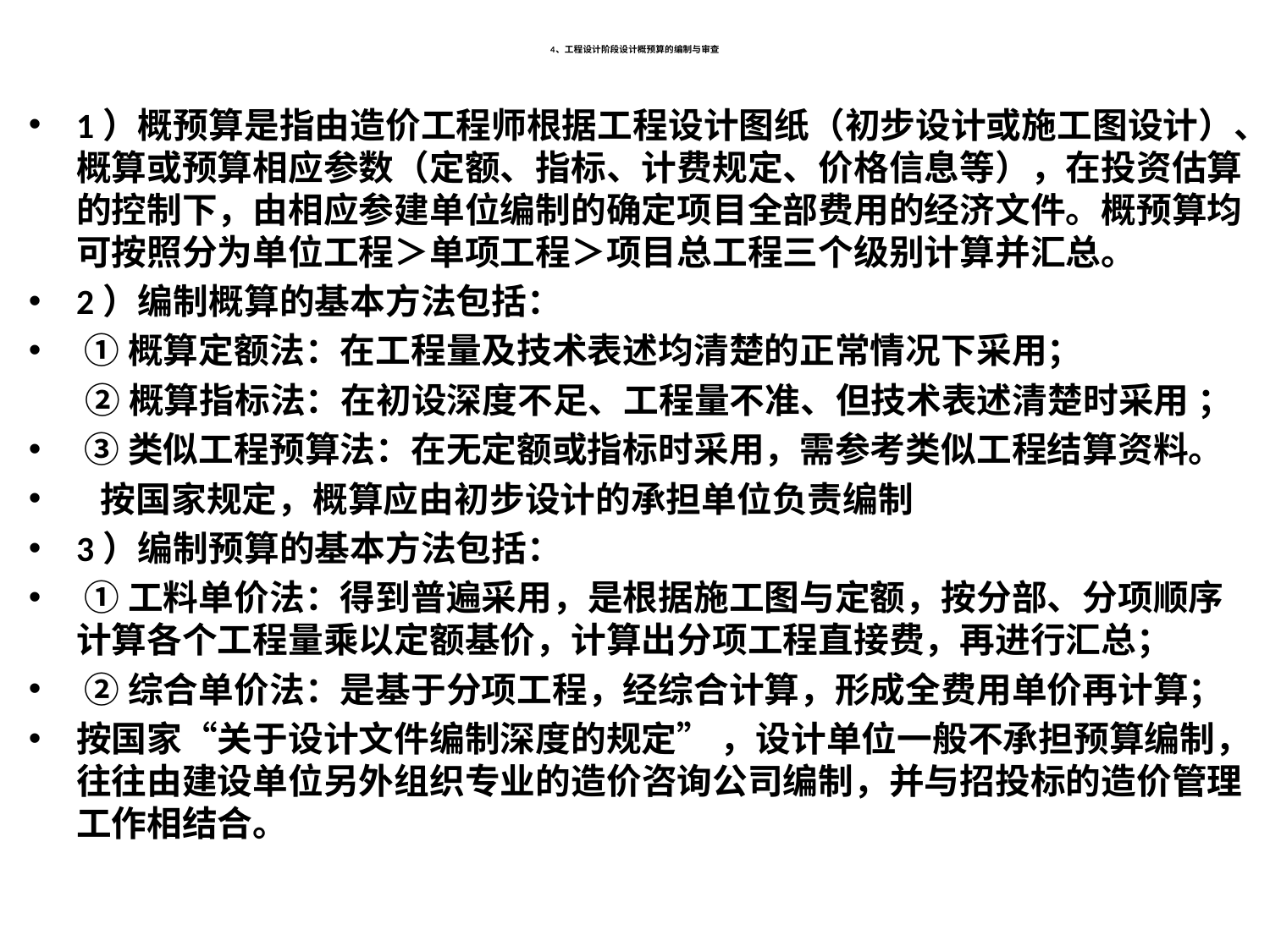

# 4、工程设计阶段设计概预算的编制与审查
1）概预算是指由造价工程师根据工程设计图纸（初步设计或施工图设计）、概算或预算相应参数（定额、指标、计费规定、价格信息等），在投资估算的控制下，由相应参建单位编制的确定项目全部费用的经济文件。概预算均可按照分为单位工程＞单项工程＞项目总工程三个级别计算并汇总。
2）编制概算的基本方法包括：
 ①概算定额法：在工程量及技术表述均清楚的正常情况下采用；
       ②概算指标法：在初设深度不足、工程量不准、但技术表述清楚时采用 ；
 ③类似工程预算法：在无定额或指标时采用，需参考类似工程结算资料。
  按国家规定，概算应由初步设计的承担单位负责编制
3）编制预算的基本方法包括：
 ①工料单价法：得到普遍采用，是根据施工图与定额，按分部、分项顺序计算各个工程量乘以定额基价，计算出分项工程直接费，再进行汇总；
 ②综合单价法：是基于分项工程，经综合计算，形成全费用单价再计算；
按国家“关于设计文件编制深度的规定” ，设计单位一般不承担预算编制，往往由建设单位另外组织专业的造价咨询公司编制，并与招投标的造价管理工作相结合。